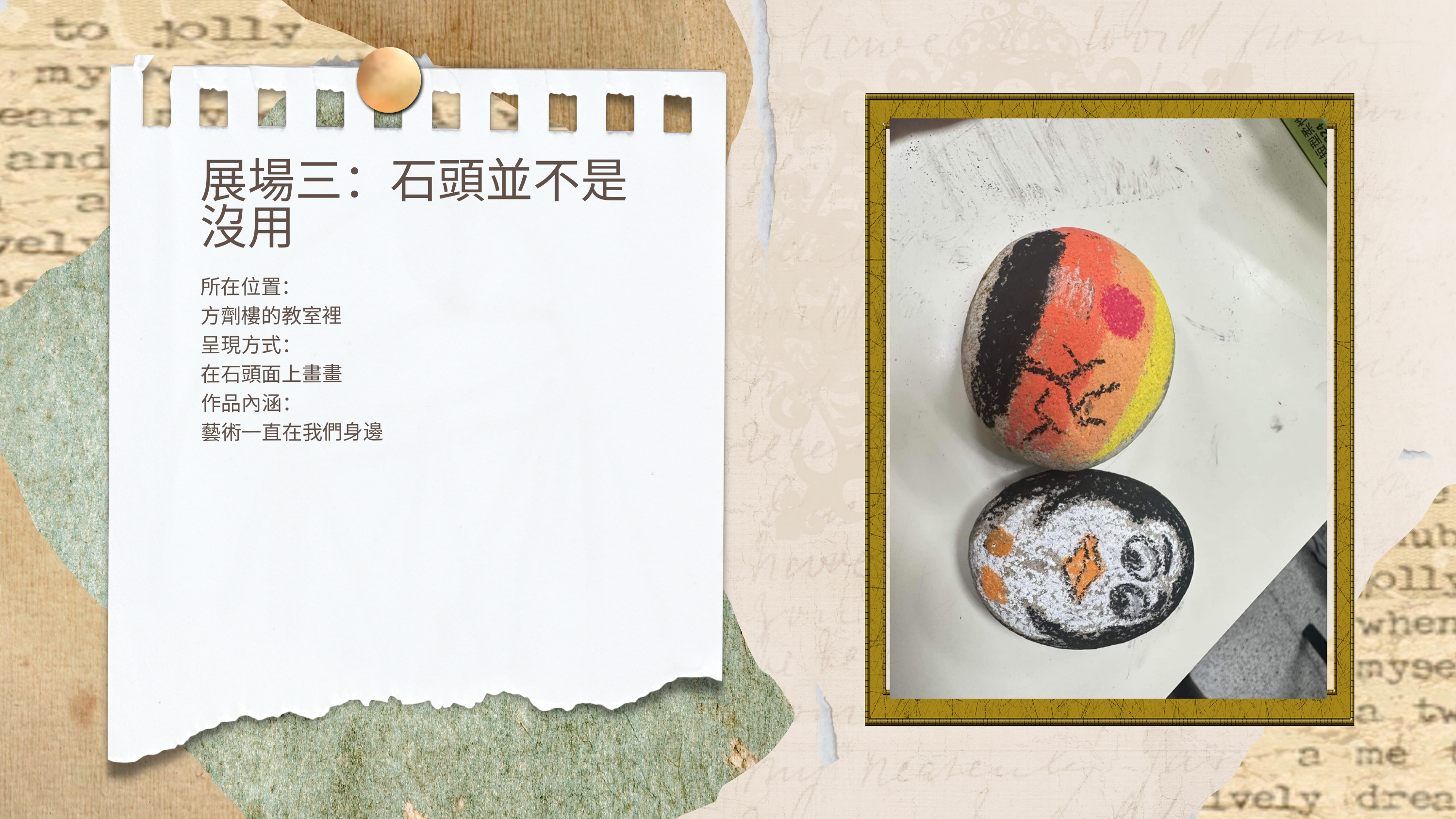

展場三：石頭並不是沒用

所在位置：
方劑樓的教室裡
呈現方式：
在石頭面上畫畫
作品內涵：
藝術一直在我們身邊